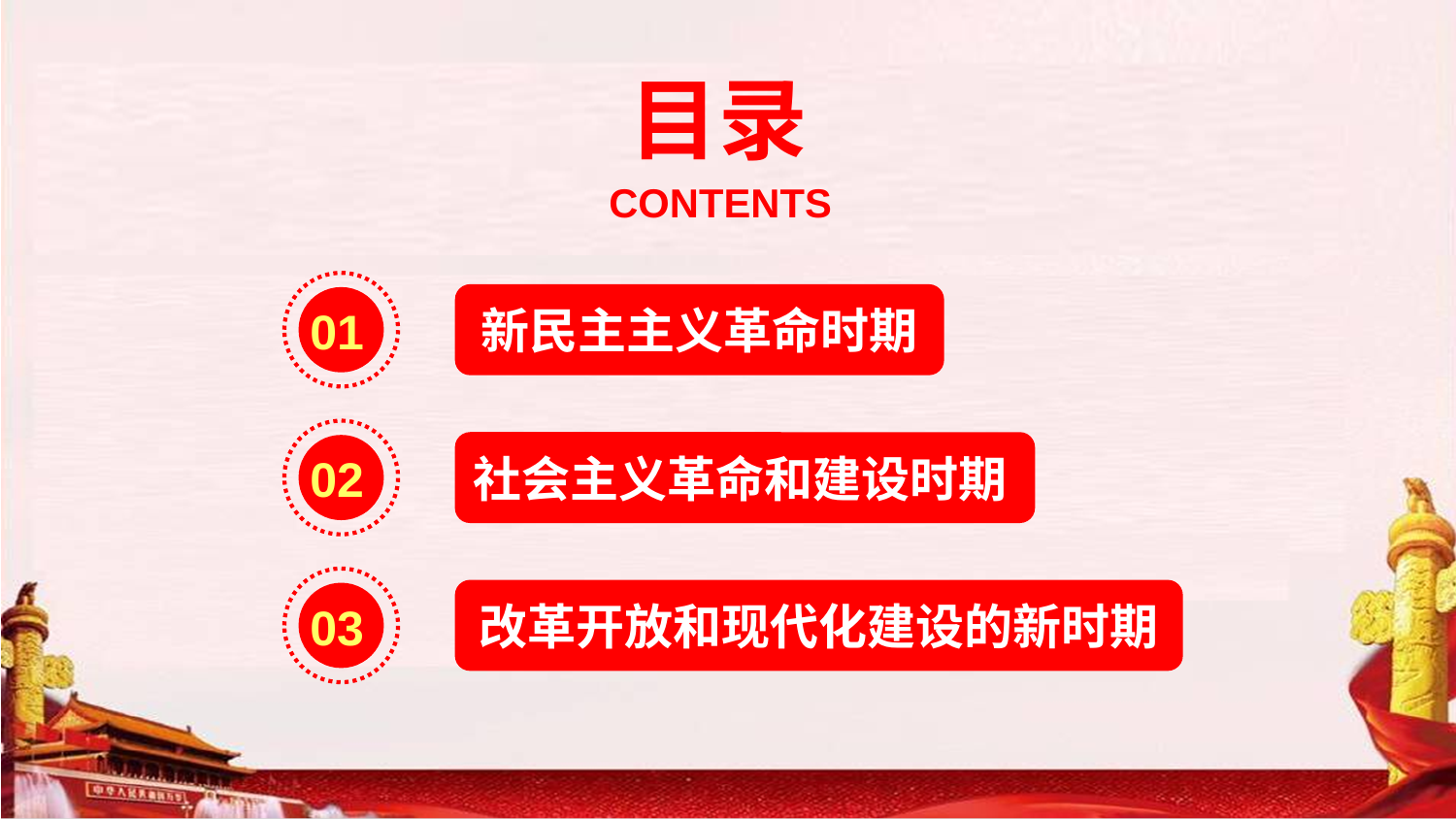

目录
CONTENTS

01
新民主主义革命时期

02
社会主义革命和建设时期

03
改革开放和现代化建设的新时期